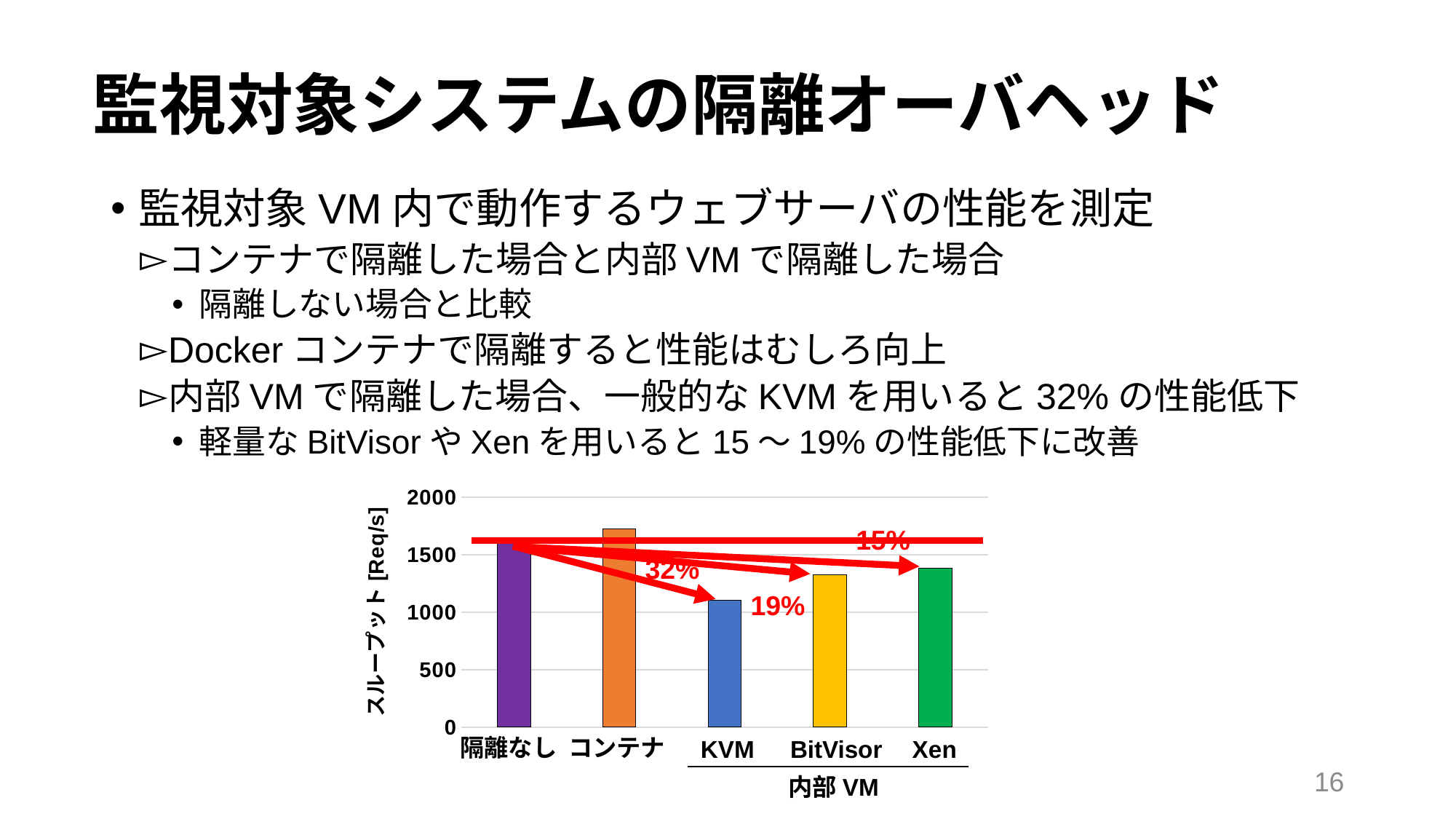

# 監視対象システムの隔離オーバヘッド
監視対象VM内で動作するウェブサーバの性能を測定
コンテナで隔離した場合と内部VMで隔離した場合
隔離しない場合と比較
Dockerコンテナで隔離すると性能はむしろ向上
内部VMで隔離した場合、一般的なKVMを用いると32%の性能低下
軽量なBitVisorやXenを用いると15〜19%の性能低下に改善

### Chart

| Category | Reqests per second |
|---|---|
| Linux | 1630.6100000000001 |
| コンテナ | 1722.1420000000003 |
| KVM | 1103.2183333333335 |
| BitVisor | 1324.708 |
| Xen | 1381.8870000000002 |
15%
32%
19%
隔離なし
コンテナ
KVM
BitVisor
Xen
16
内部VM